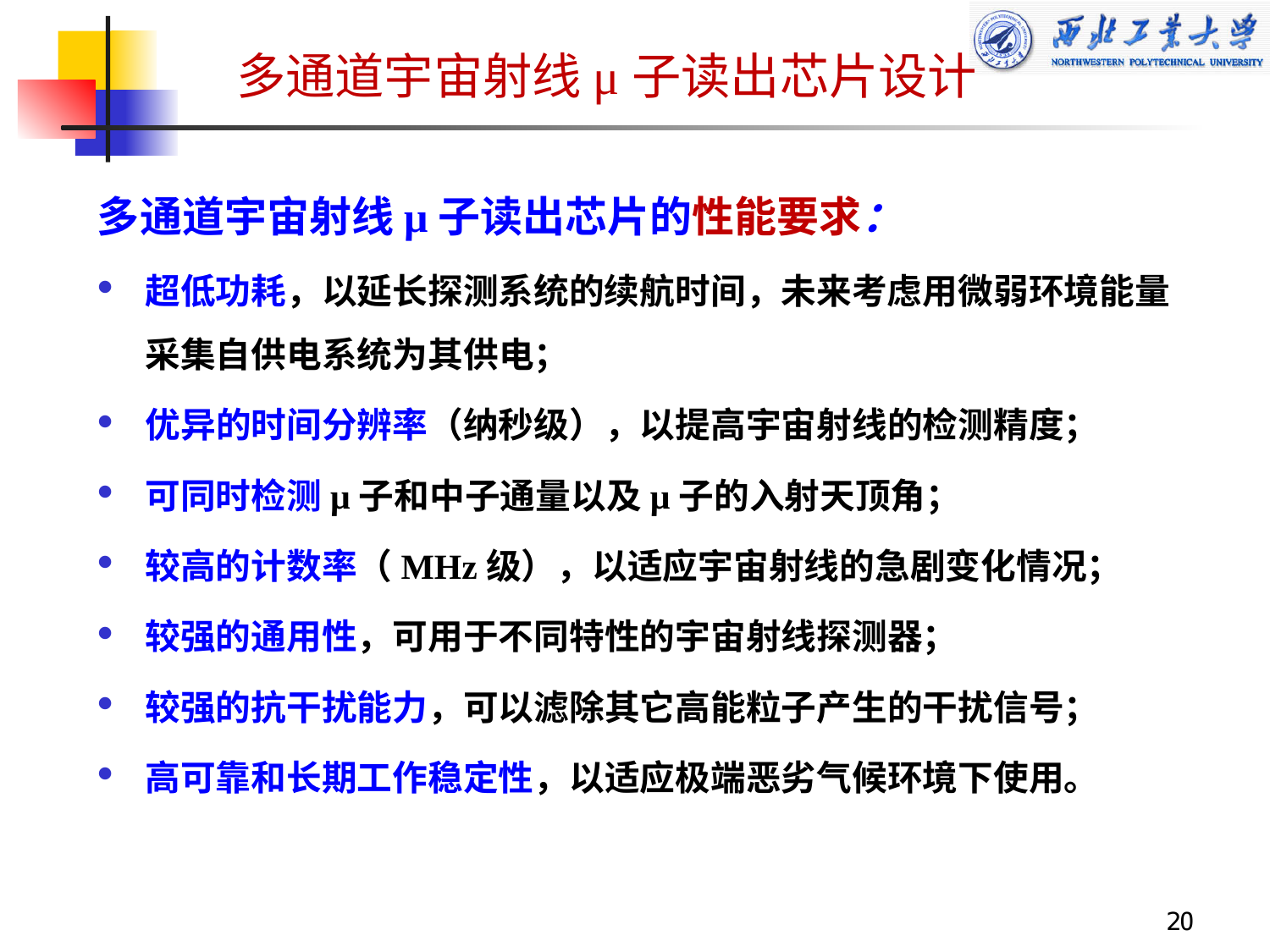

多通道宇宙射线μ子读出芯片设计
多通道宇宙射线μ子读出芯片的性能要求：
超低功耗，以延长探测系统的续航时间，未来考虑用微弱环境能量采集自供电系统为其供电；
优异的时间分辨率（纳秒级），以提高宇宙射线的检测精度；
可同时检测μ子和中子通量以及μ子的入射天顶角；
较高的计数率（MHz级），以适应宇宙射线的急剧变化情况；
较强的通用性，可用于不同特性的宇宙射线探测器；
较强的抗干扰能力，可以滤除其它高能粒子产生的干扰信号；
高可靠和长期工作稳定性，以适应极端恶劣气候环境下使用。
20